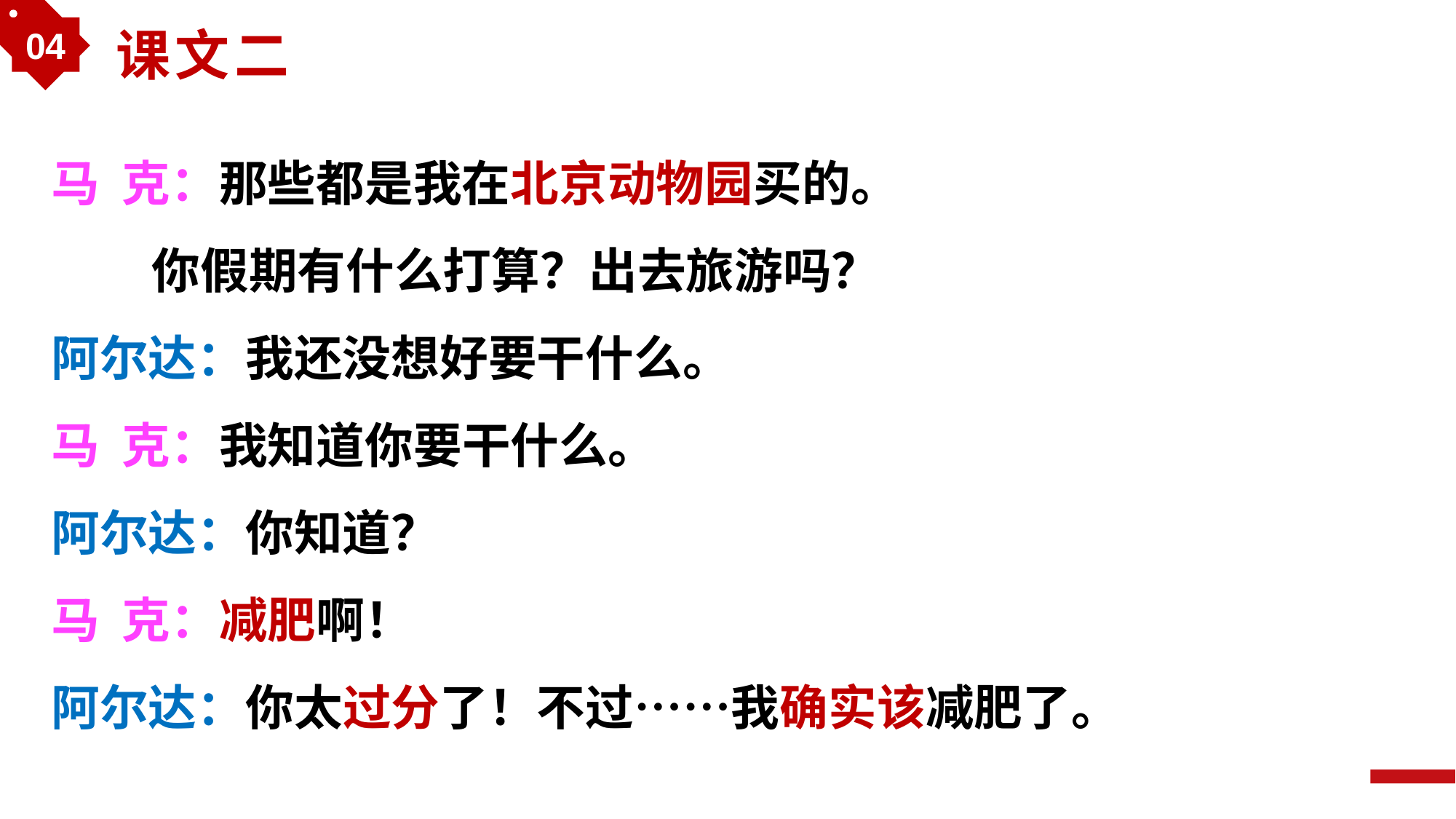

04
课文二
马  克：那些都是我在北京动物园买的。
        你假期有什么打算？出去旅游吗？
阿尔达：我还没想好要干什么。
马  克：我知道你要干什么。
阿尔达：你知道？
马  克：减肥啊！
阿尔达：你太过分了！不过……我确实该减肥了。